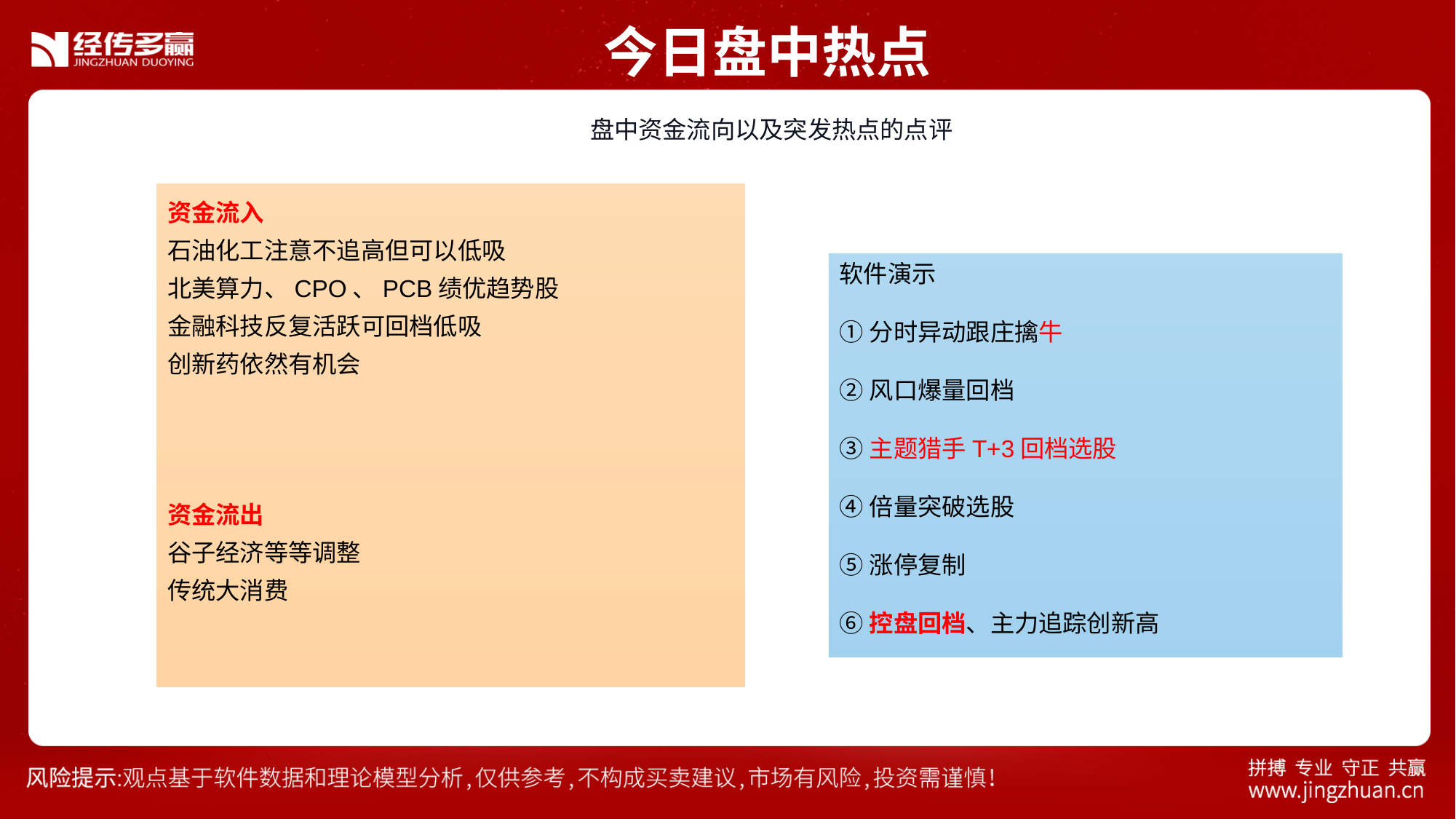

今日盘中热点
          盘中资金流向以及突发热点的点评

资金流入
石油化工注意不追高但可以低吸
北美算力、CPO、PCB绩优趋势股
金融科技反复活跃可回档低吸
创新药依然有机会

资金流出
谷子经济等等调整
传统大消费
软件演示

①分时异动跟庄擒牛

②风口爆量回档

③主题猎手T+3回档选股

④倍量突破选股

⑤涨停复制

⑥控盘回档、主力追踪创新高